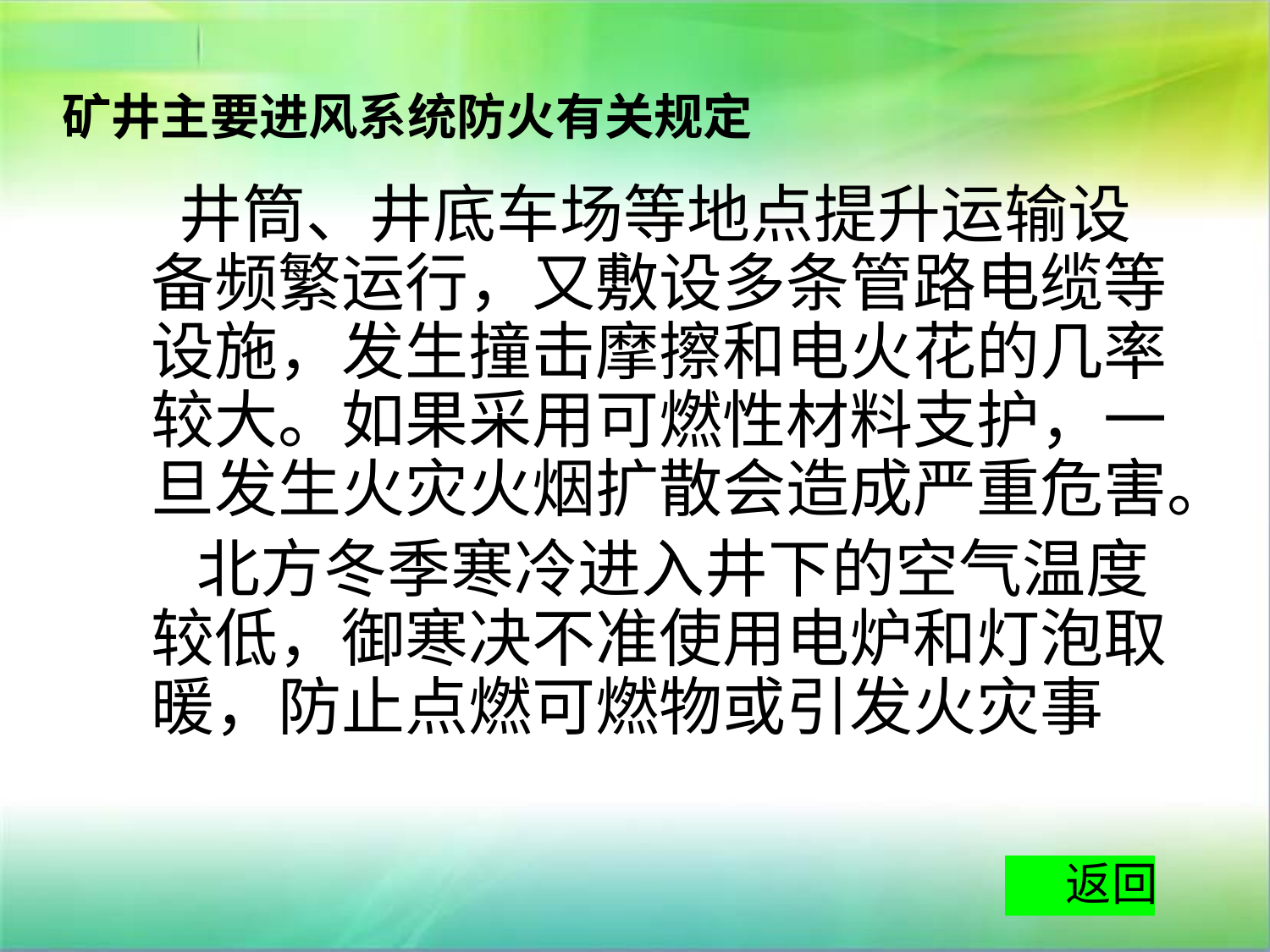

矿井主要进风系统防火有关规定
     井筒、井底车场等地点提升运输设备频繁运行，又敷设多条管路电缆等设施，发生撞击摩擦和电火花的几率较大。如果采用可燃性材料支护，一旦发生火灾火烟扩散会造成严重危害。
     北方冬季寒冷进入井下的空气温度较低，御寒决不准使用电炉和灯泡取暖，防止点燃可燃物或引发火灾事
返回